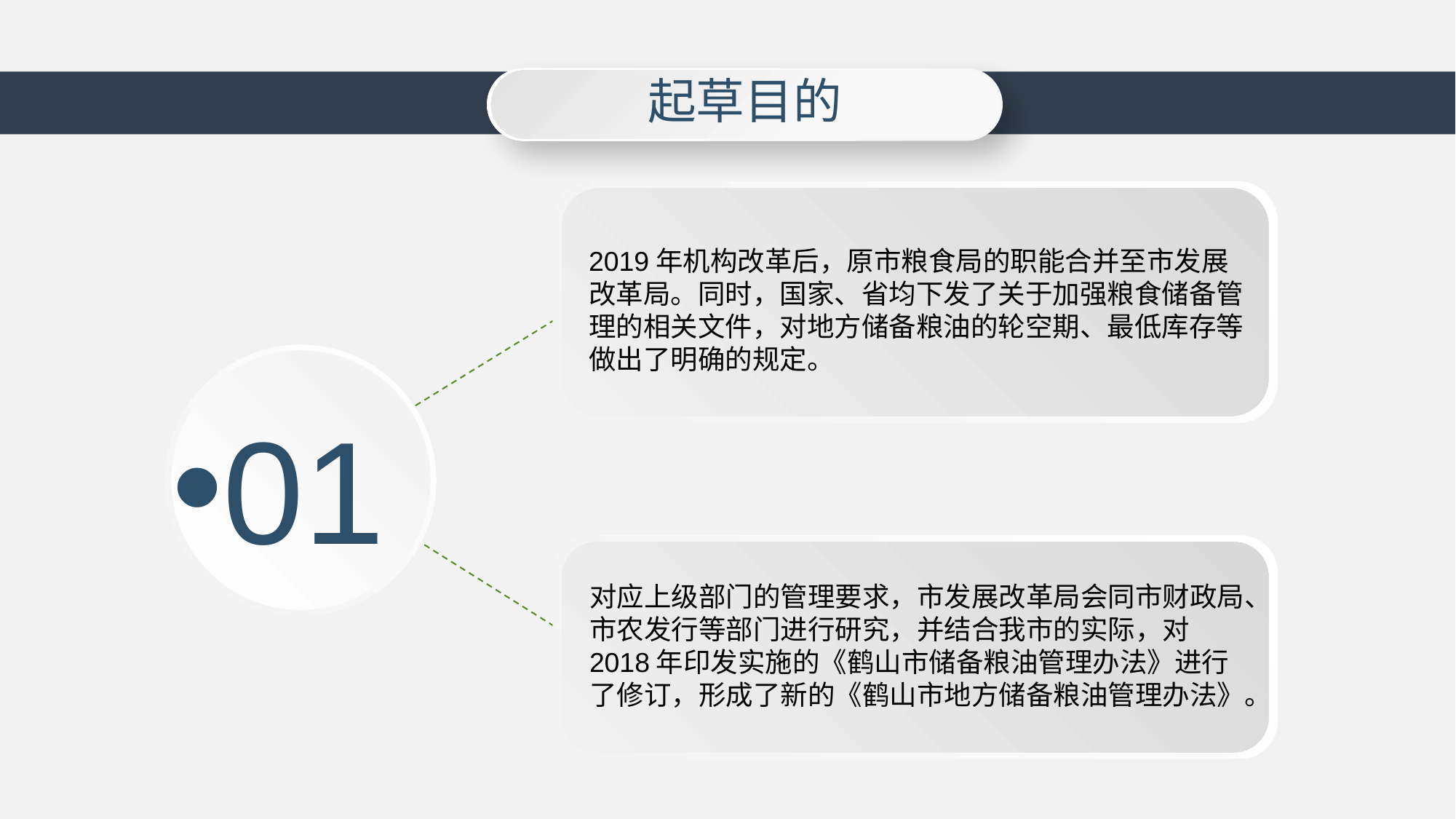

起草目的

2019年机构改革后，原市粮食局的职能合并至市发展改革局。同时，国家、省均下发了关于加强粮食储备管理的相关文件，对地方储备粮油的轮空期、最低库存等做出了明确的规定。

01

对应上级部门的管理要求，市发展改革局会同市财政局、市农发行等部门进行研究，并结合我市的实际，对2018年印发实施的《鹤山市储备粮油管理办法》进行了修订，形成了新的《鹤山市地方储备粮油管理办法》。